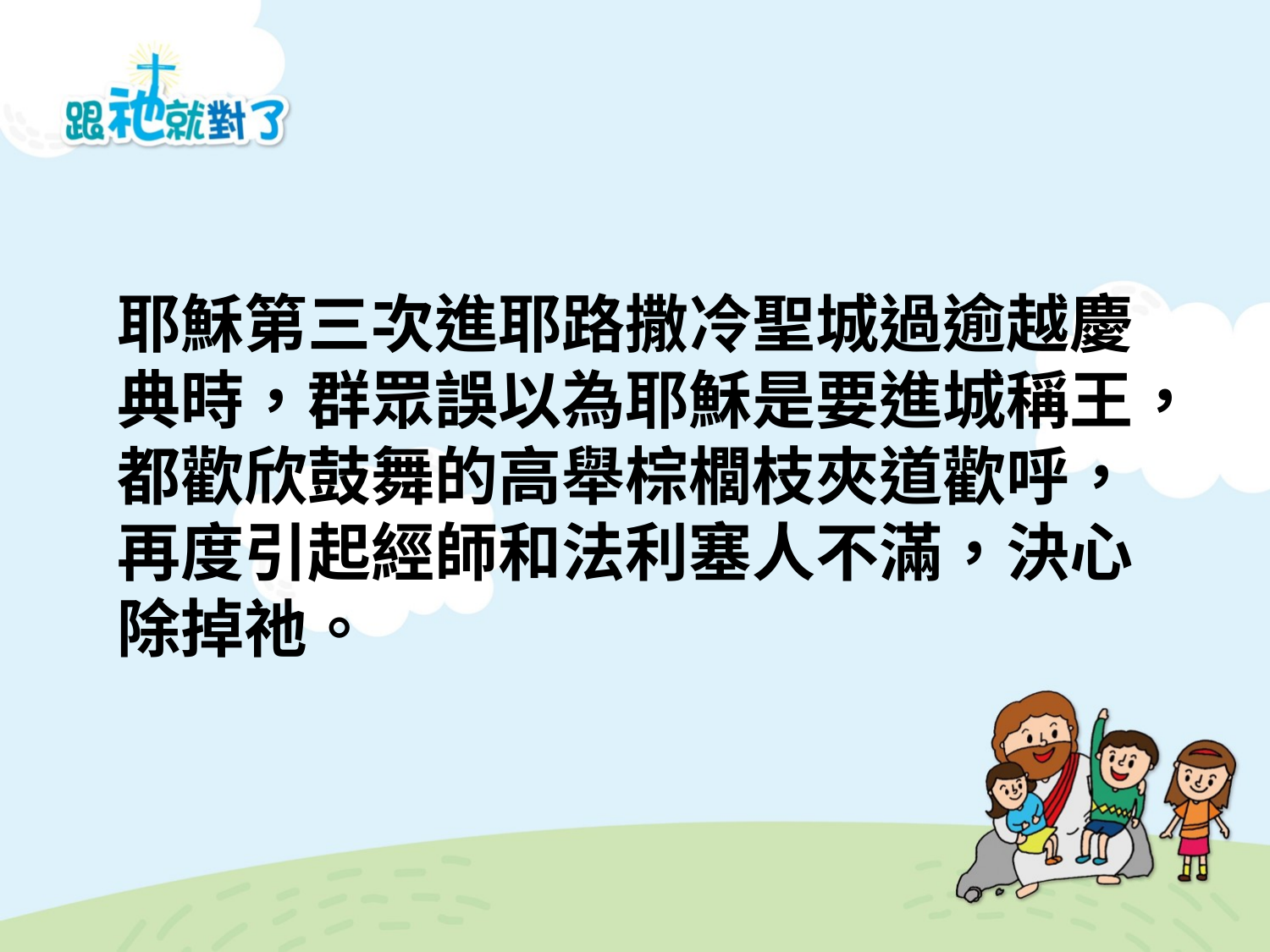

耶穌第三次進耶路撒冷聖城過逾越慶典時，群眾誤以為耶穌是要進城稱王，都歡欣鼓舞的高舉棕櫚枝夾道歡呼，再度引起經師和法利塞人不滿，決心除掉祂。